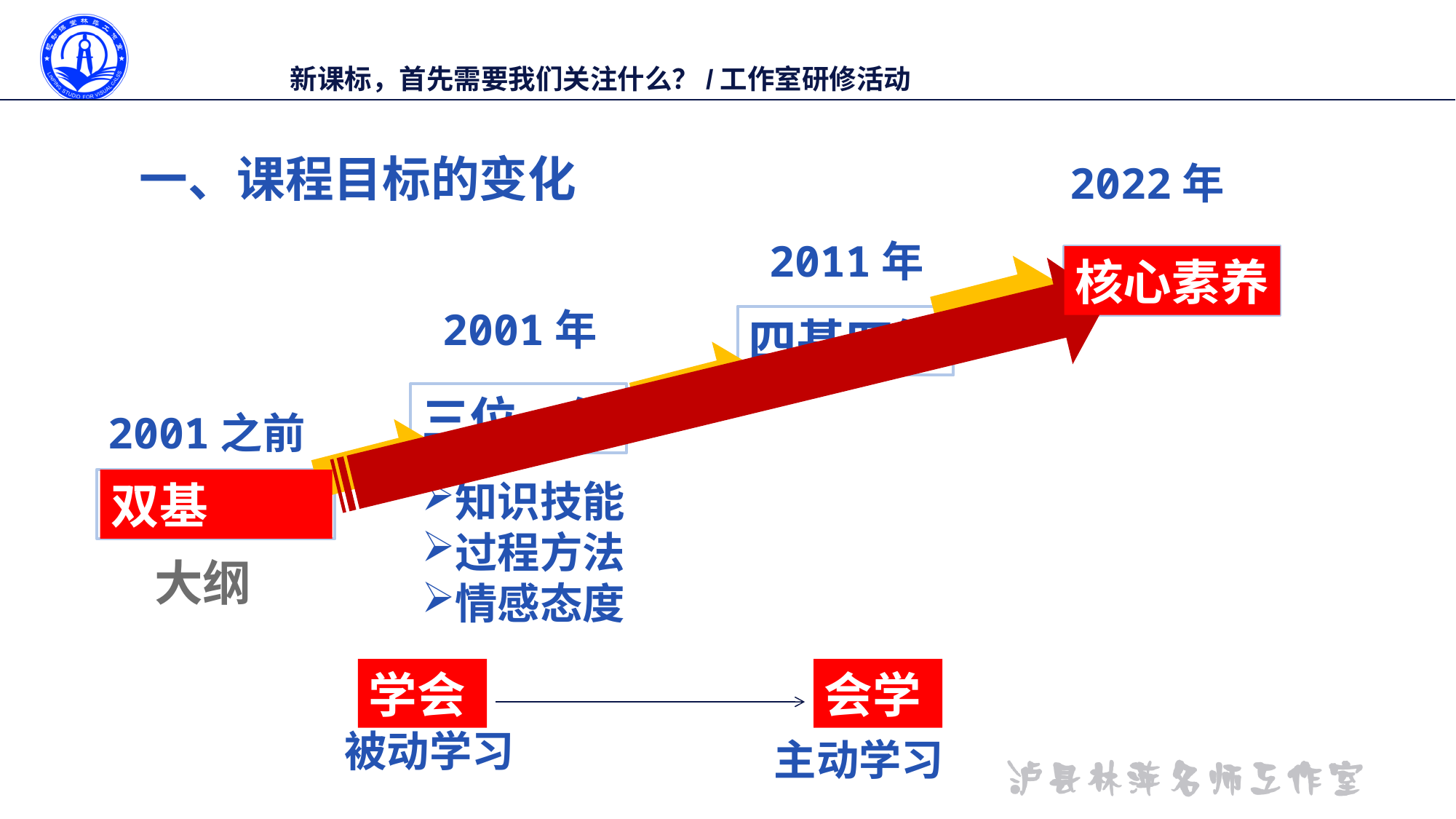

一、课程目标的变化
2022年
2011年
核心素养
核心素养

2001年
四基四能

三位一体
2001之前

 知识技能
双基
知识技能
过程方法
情感态度
大纲
学会
会学
被动学习
主动学习